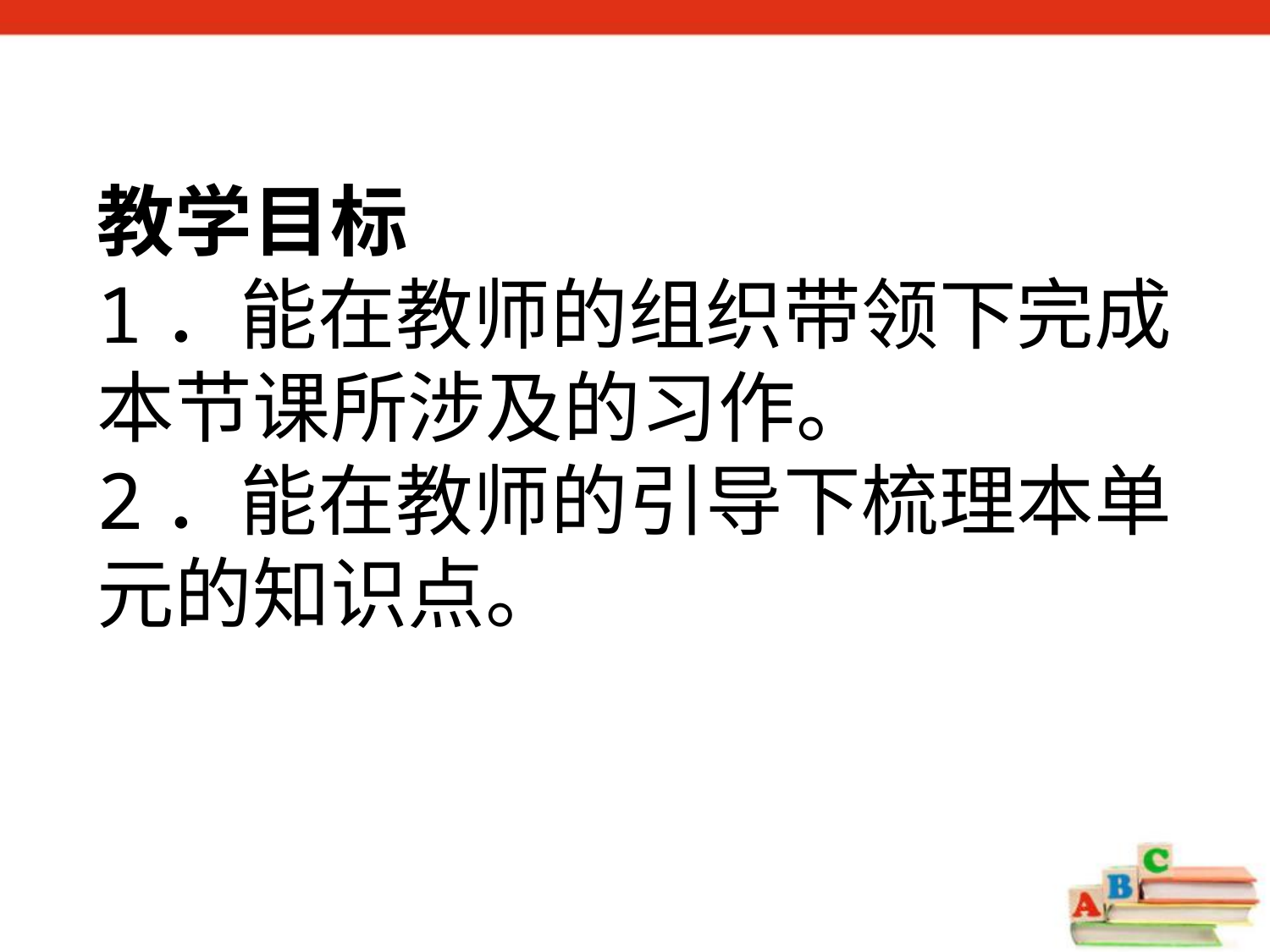

教学目标
1．能在教师的组织带领下完成本节课所涉及的习作。
2．能在教师的引导下梳理本单元的知识点。